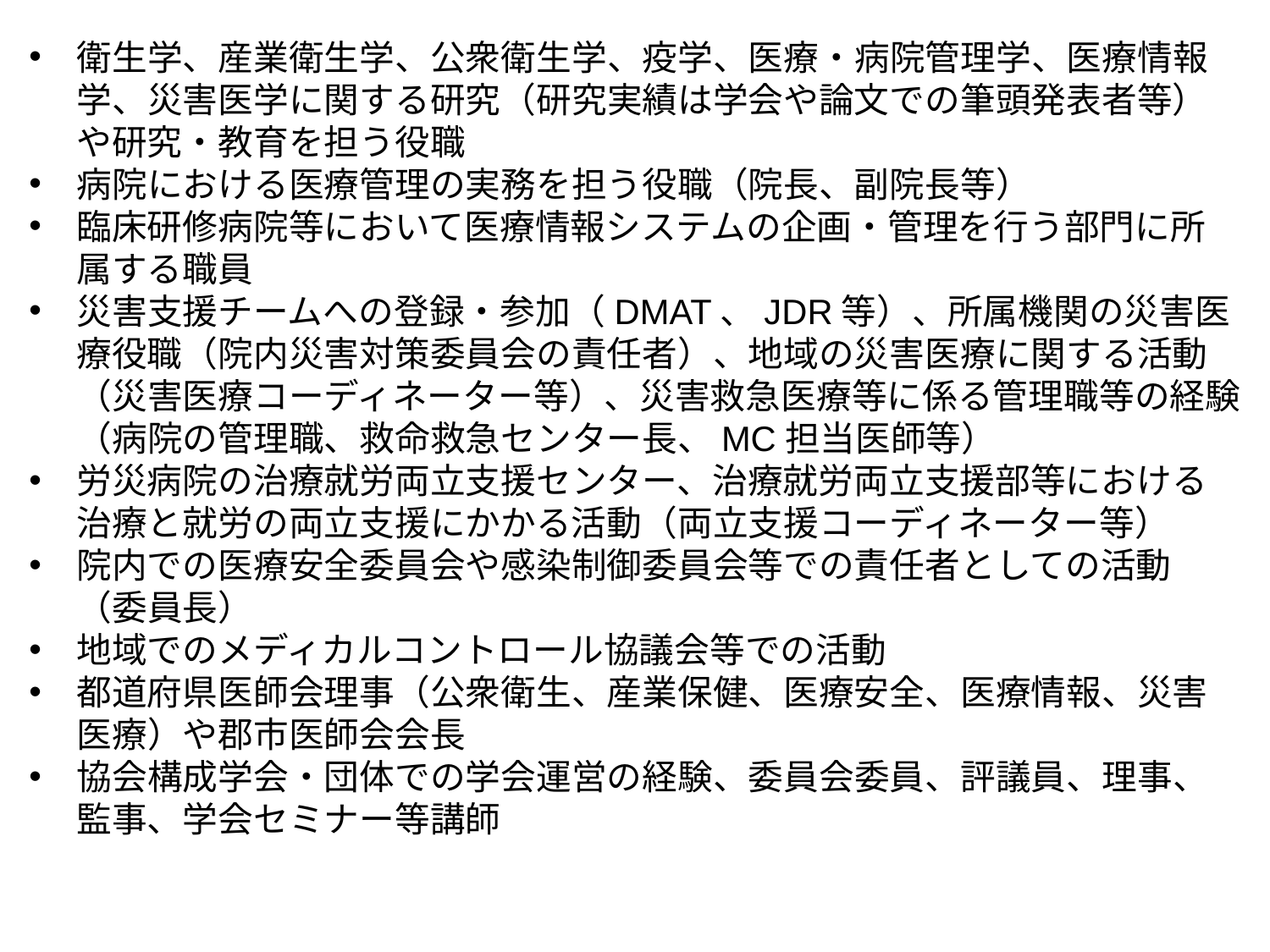

衛生学、産業衛生学、公衆衛生学、疫学、医療・病院管理学、医療情報学、災害医学に関する研究（研究実績は学会や論文での筆頭発表者等）や研究・教育を担う役職
病院における医療管理の実務を担う役職（院長、副院長等）
臨床研修病院等において医療情報システムの企画・管理を行う部門に所属する職員
災害支援チームへの登録・参加（DMAT、JDR等）、所属機関の災害医療役職（院内災害対策委員会の責任者）、地域の災害医療に関する活動（災害医療コーディネーター等）、災害救急医療等に係る管理職等の経験（病院の管理職、救命救急センター長、MC担当医師等）
労災病院の治療就労両立支援センター、治療就労両立支援部等における治療と就労の両立支援にかかる活動（両立支援コーディネーター等）
院内での医療安全委員会や感染制御委員会等での責任者としての活動（委員長）
地域でのメディカルコントロール協議会等での活動
都道府県医師会理事（公衆衛生、産業保健、医療安全、医療情報、災害医療）や郡市医師会会長
協会構成学会・団体での学会運営の経験、委員会委員、評議員、理事、監事、学会セミナー等講師